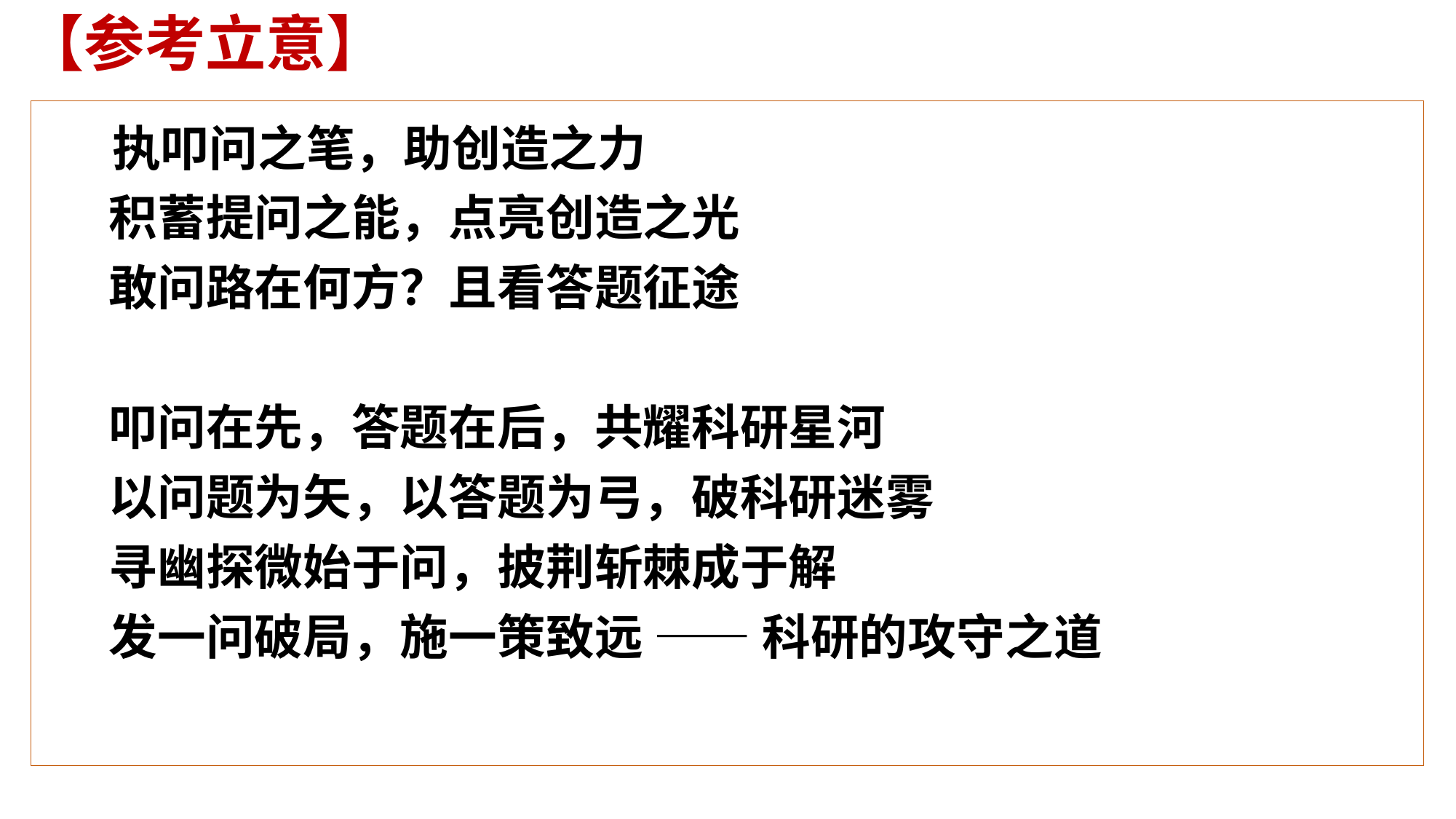

【参考立意】
       执叩问之笔，助创造之力
     积蓄提问之能，点亮创造之光
     敢问路在何方？且看答题征途

     叩问在先，答题在后，共耀科研星河
     以问题为矢，以答题为弓，破科研迷雾
     寻幽探微始于问，披荆斩棘成于解
     发一问破局，施一策致远 —— 科研的攻守之道